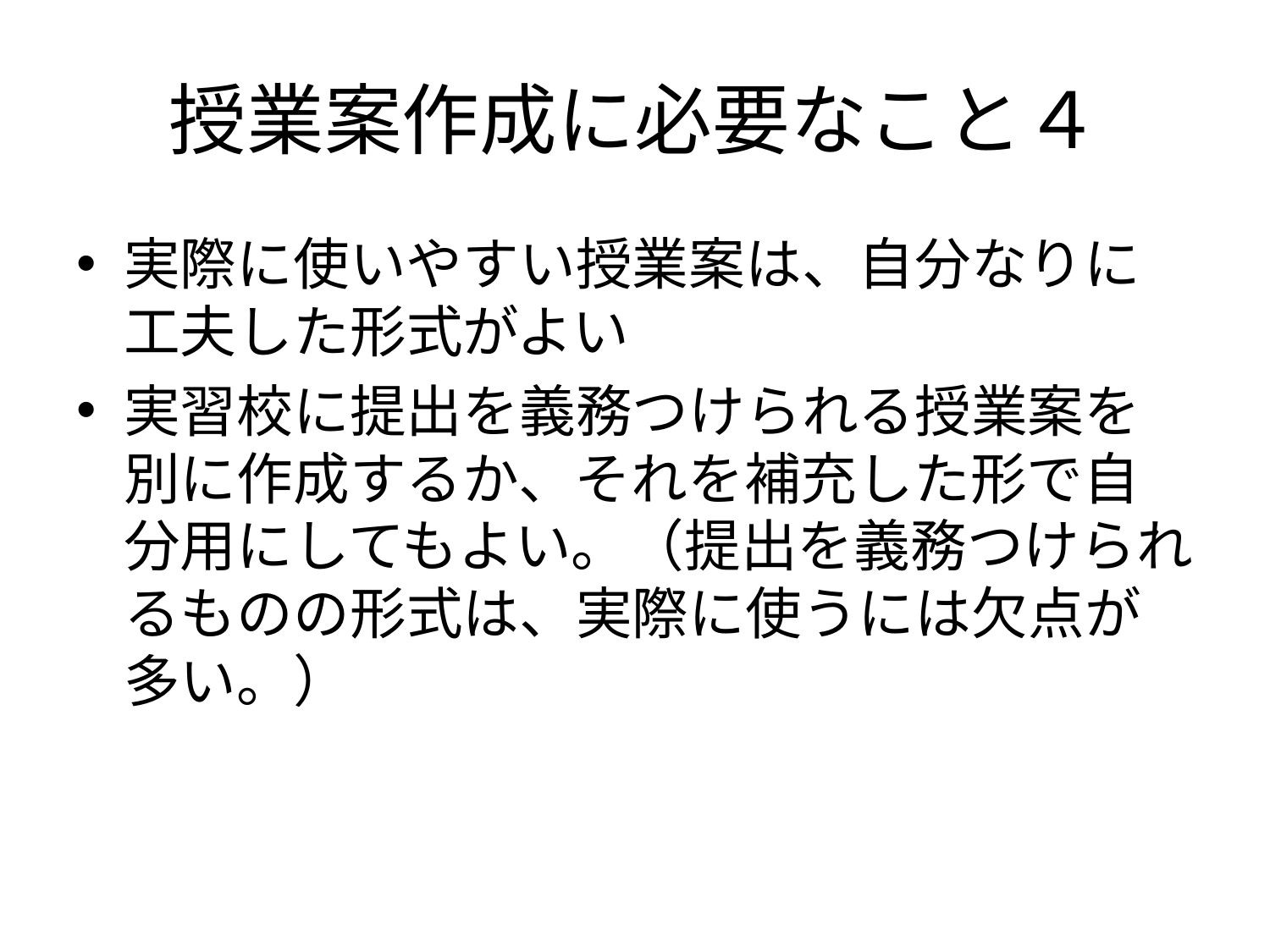

# 授業案作成に必要なこと４
実際に使いやすい授業案は、自分なりに工夫した形式がよい
実習校に提出を義務つけられる授業案を別に作成するか、それを補充した形で自分用にしてもよい。（提出を義務つけられるものの形式は、実際に使うには欠点が多い。）